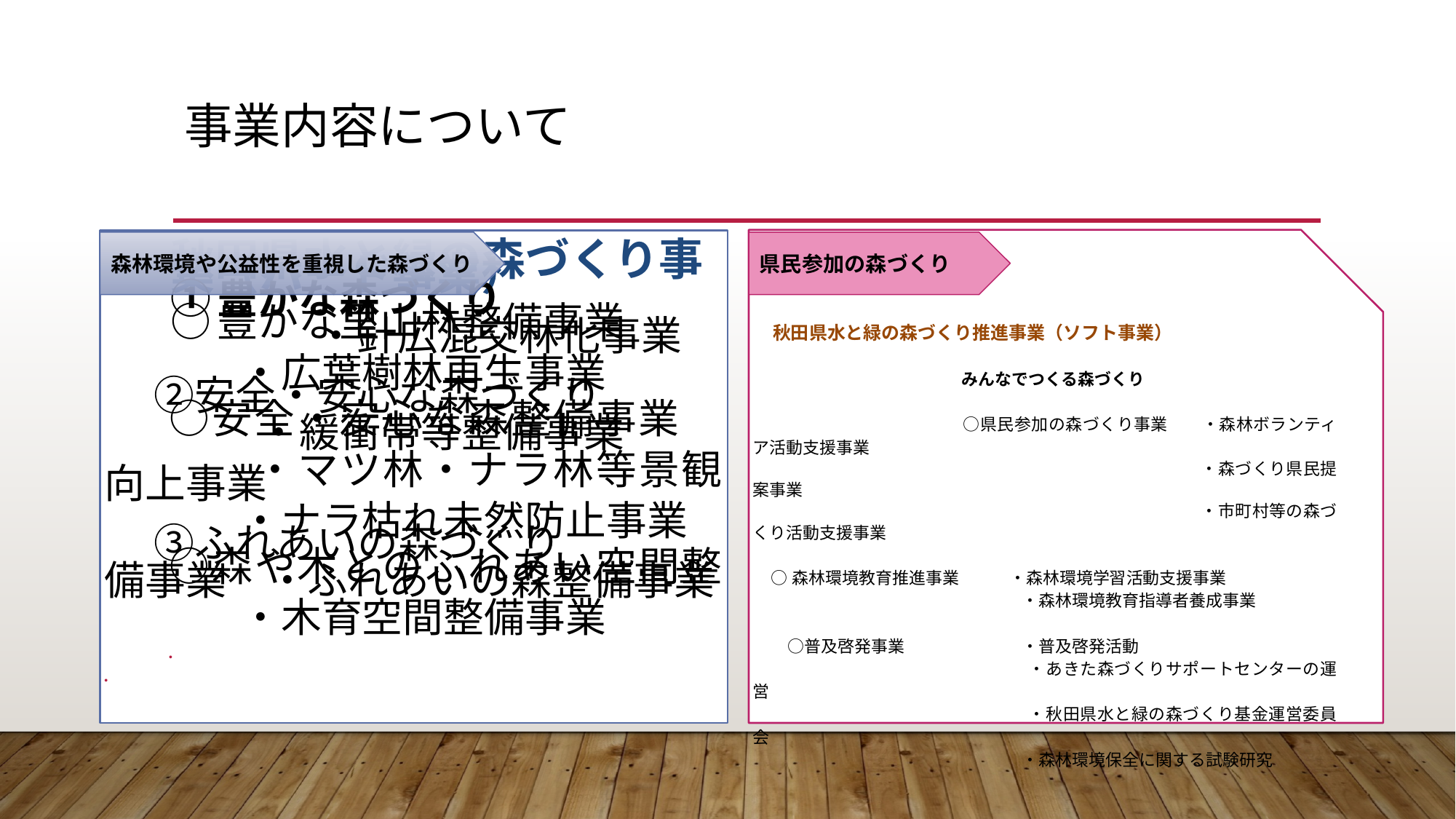

# 事業内容について

秋田県水と緑の森づくり推進事業（ソフト事業）

　みんなでつくる森づくり

　○県民参加の森づくり事業　　・森林ボランティア活動支援事業
　　　　　　　　　　　　　　　・森づくり県民提案事業
　　　　　　　　　　　　　　　・市町村等の森づくり活動支援事業

○森林環境教育推進事業　　　・森林環境学習活動支援事業
　　　　　　　　　　　　　　　・森林環境教育指導者養成事業

　○普及啓発事業　　　　　　　・普及啓発活動
　　　　　　　　　　　　　　　・あきた森づくりサポートセンターの運営
　　　　　　　　　　　　　　　・秋田県水と緑の森づくり基金運営委員会
　　　　　　　　　　　　　　　・森林環境保全に関する試験研究

秋田県水と緑の森づくり事業（ハード事業）
①豊かな森づくり
○豊かな里山林整備事業　　　　       ・針広混交林化事業
　　　　　　　　　　　　　　　　　      ・広葉樹林再生事業
　 ②安全・安心な森づくり
　  ○安全・安心な森整備事業　　  　      ・緩衝帯等整備事業
　　　　　　　　　　　　　　　　　      ・マツ林・ナラ林等景観向上事業
　　　　　　　　　　　　　　　　　      ・ナラ枯れ未然防止事業
　 ③ふれあいの森づくり
　  ○森や木とのふれあい空間整備事業　・ふれあいの森整備事業
　　　　　　　　　　　　　　　　　      ・木育空間整備事業

森林環境や公益性を重視した森づくり
県民参加の森づくり